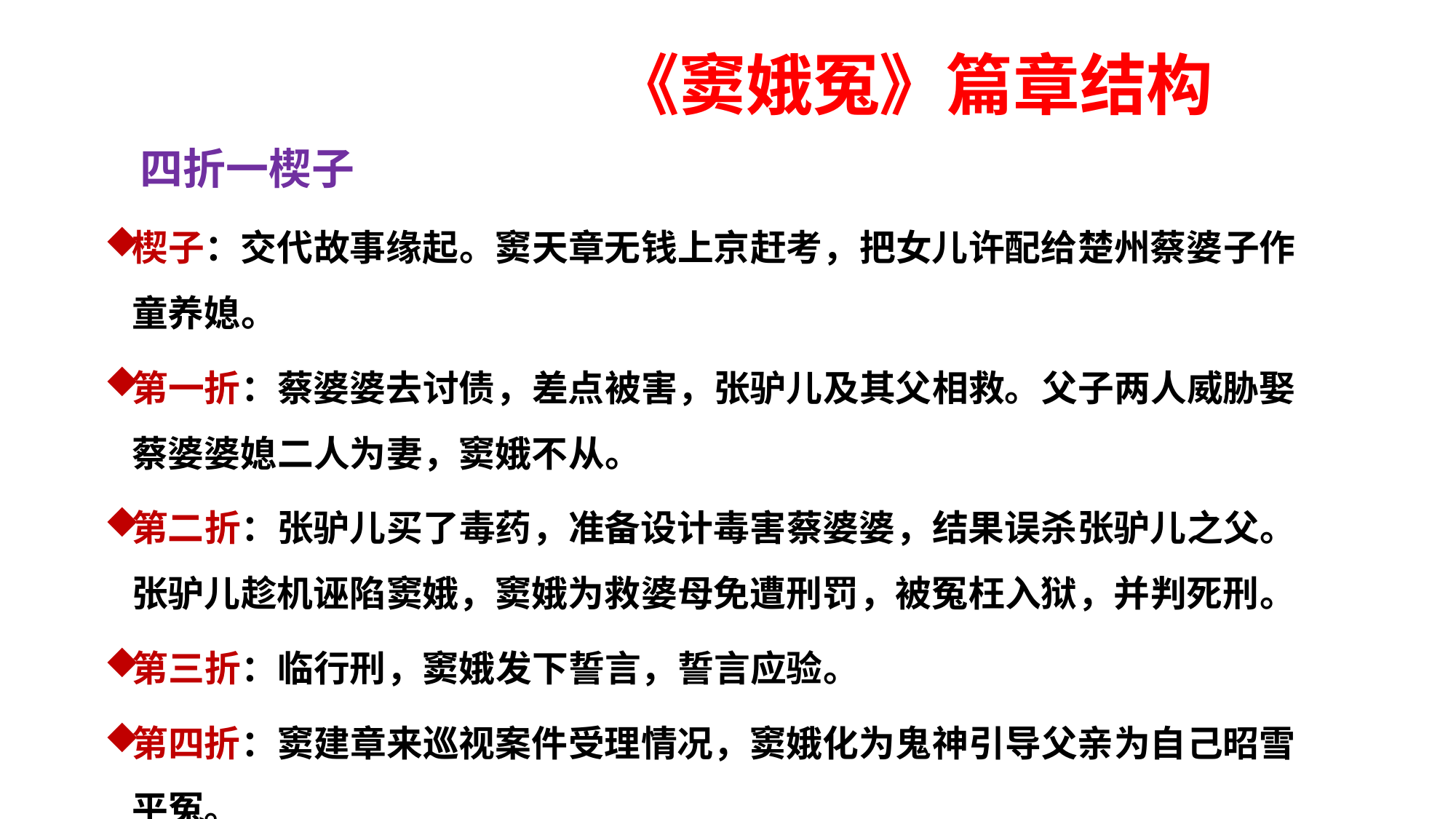

《窦娥冤》篇章结构
   四折一楔子
楔子：交代故事缘起。窦天章无钱上京赶考，把女儿许配给楚州蔡婆子作童养媳。
第一折：蔡婆婆去讨债，差点被害，张驴儿及其父相救。父子两人威胁娶蔡婆婆媳二人为妻，窦娥不从。
第二折：张驴儿买了毒药，准备设计毒害蔡婆婆，结果误杀张驴儿之父。张驴儿趁机诬陷窦娥，窦娥为救婆母免遭刑罚，被冤枉入狱，并判死刑。
第三折：临行刑，窦娥发下誓言，誓言应验。
第四折：窦建章来巡视案件受理情况，窦娥化为鬼神引导父亲为自己昭雪平冤。